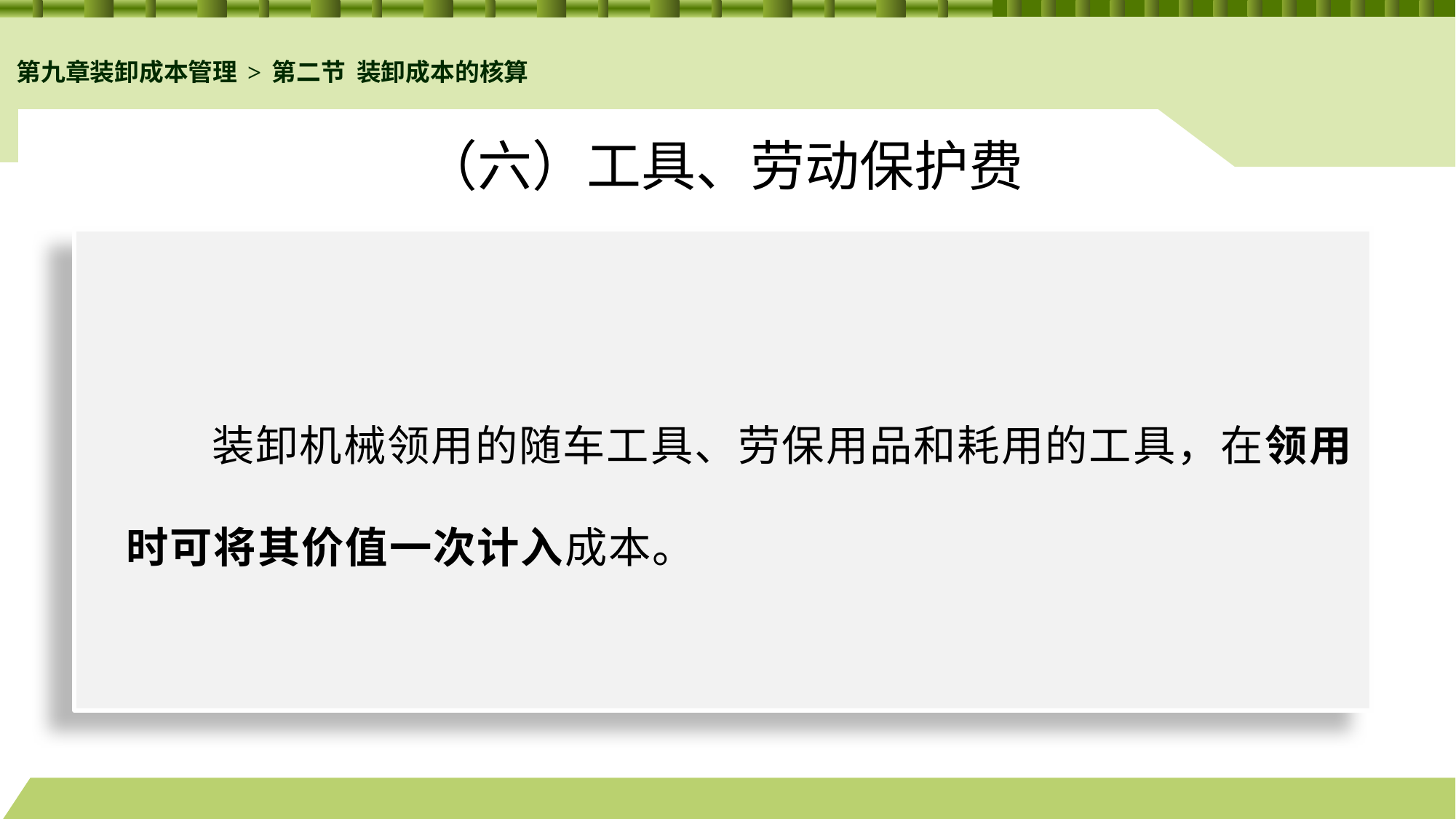

第九章装卸成本管理>第二节  装卸成本的核算
# （六）工具、劳动保护费
装卸机械领用的随车工具、劳保用品和耗用的工具，在领用时可将其价值一次计入成本。